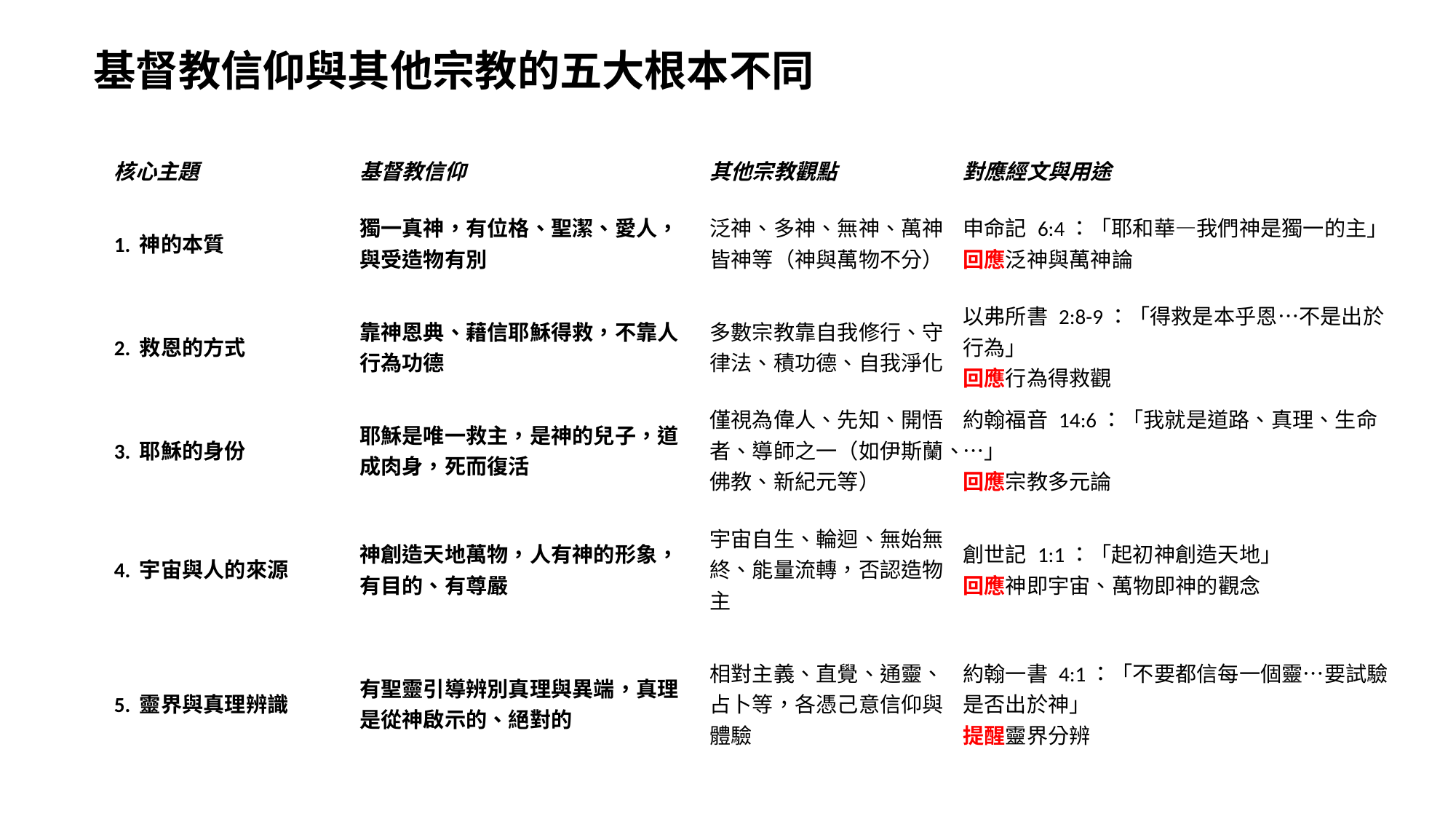

# 基督教信仰與其他宗教的五大根本不同
| 核心主題 | 基督教信仰 | 其他宗教觀點 | 對應經文與用途 |
| --- | --- | --- | --- |
| 1. 神的本質 | 獨一真神，有位格、聖潔、愛人，與受造物有別 | 泛神、多神、無神、萬神皆神等（神與萬物不分） | 申命記 6:4：「耶和華—我們神是獨一的主」 回應泛神與萬神論 |
| 2. 救恩的方式 | 靠神恩典、藉信耶穌得救，不靠人行為功德 | 多數宗教靠自我修行、守律法、積功德、自我淨化 | 以弗所書 2:8-9：「得救是本乎恩…不是出於行為」 回應行為得救觀 |
| 3. 耶穌的身份 | 耶穌是唯一救主，是神的兒子，道成肉身，死而復活 | 僅視為偉人、先知、開悟者、導師之一（如伊斯蘭、佛教、新紀元等） | 約翰福音 14:6：「我就是道路、真理、生命…」 回應宗教多元論 |
| 4. 宇宙與人的來源 | 神創造天地萬物，人有神的形象，有目的、有尊嚴 | 宇宙自生、輪迴、無始無終、能量流轉，否認造物主 | 創世記 1:1：「起初神創造天地」 回應神即宇宙、萬物即神的觀念 |
| 5. 靈界與真理辨識 | 有聖靈引導辨別真理與異端，真理是從神啟示的、絕對的 | 相對主義、直覺、通靈、占卜等，各憑己意信仰與體驗 | 約翰一書 4:1：「不要都信每一個靈…要試驗是否出於神」 提醒靈界分辨 |